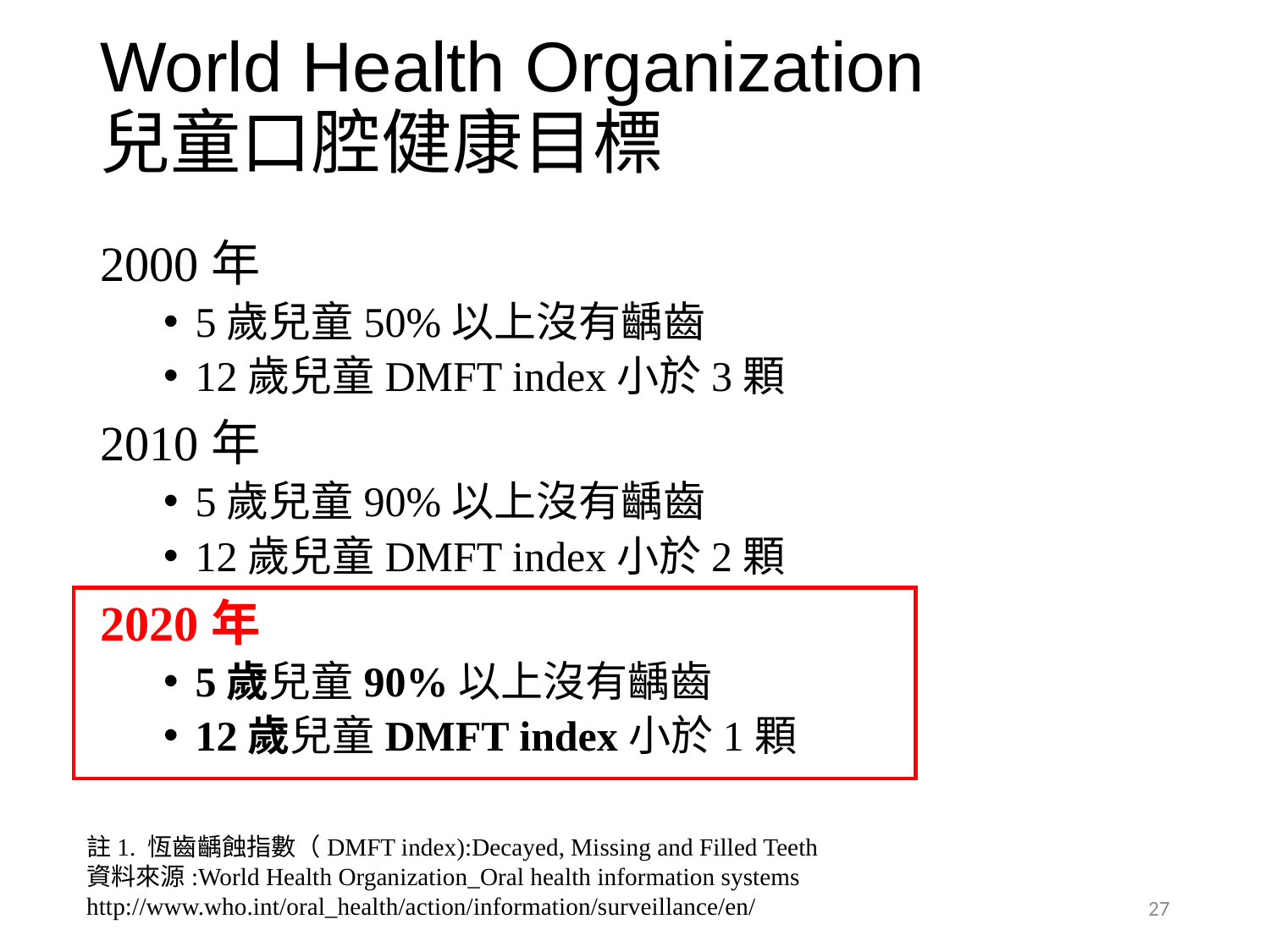

# World Health Organization 兒童口腔健康目標
2000年
5歲兒童50%以上沒有齲齒
12歲兒童DMFT index小於3顆
2010年
5歲兒童90%以上沒有齲齒
12歲兒童DMFT index小於2顆
2020年
5歲兒童90%以上沒有齲齒
12歲兒童DMFT index小於1顆

註1. 恆齒齲蝕指數（DMFT index):Decayed, Missing and Filled Teeth
資料來源:World Health Organization_Oral health information systems      http://www.who.int/oral_health/action/information/surveillance/en/
27